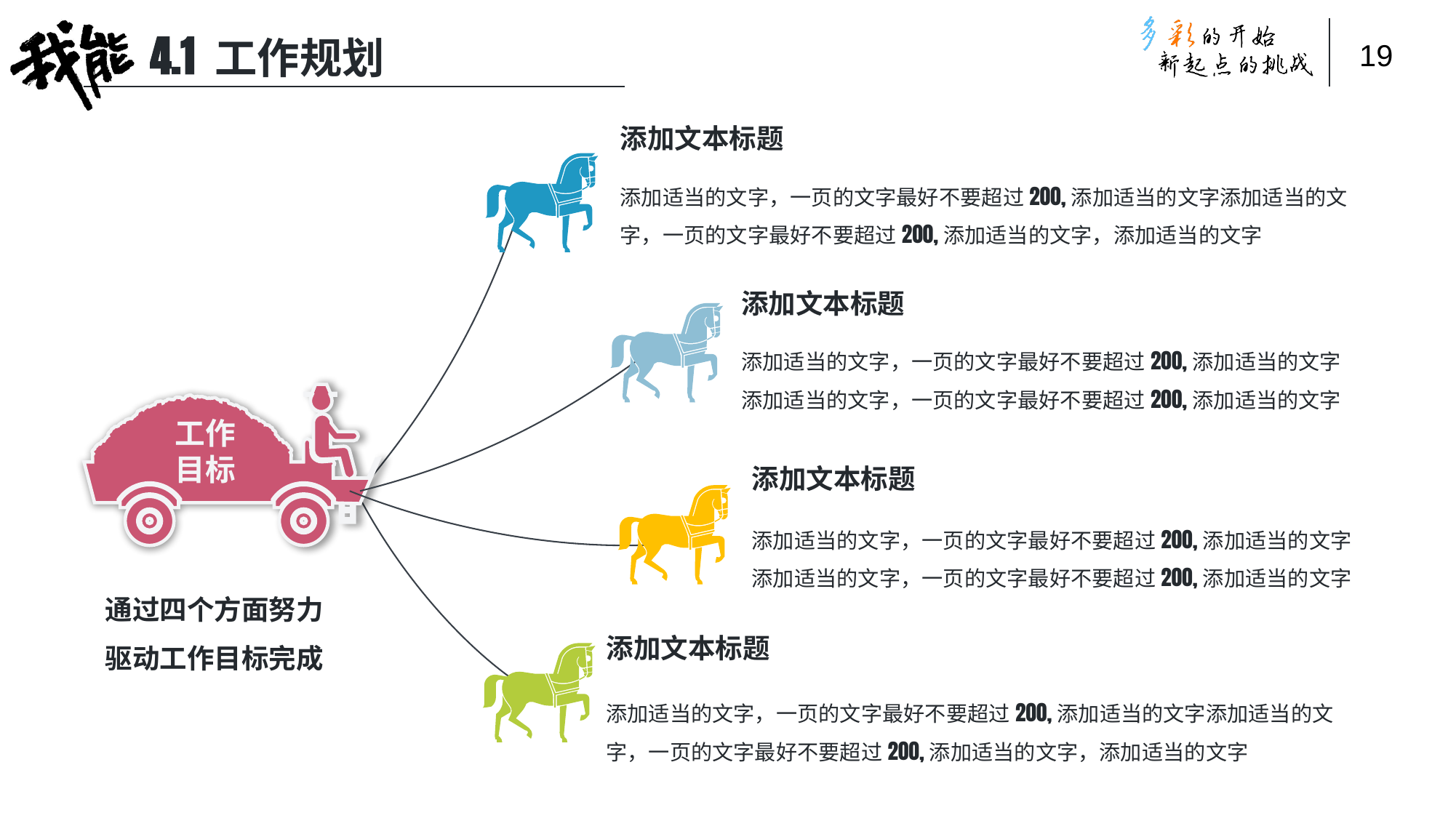

4.1 工作规划
添加文本标题

添加适当的文字，一页的文字最好不要超过200,添加适当的文字添加适当的文字，一页的文字最好不要超过200,添加适当的文字，添加适当的文字
添加文本标题

添加适当的文字，一页的文字最好不要超过200,添加适当的文字添加适当的文字，一页的文字最好不要超过200,添加适当的文字

工作目标
添加文本标题

添加适当的文字，一页的文字最好不要超过200,添加适当的文字添加适当的文字，一页的文字最好不要超过200,添加适当的文字
通过四个方面努力驱动工作目标完成
添加文本标题
添加适当的文字，一页的文字最好不要超过200,添加适当的文字添加适当的文字，一页的文字最好不要超过200,添加适当的文字，添加适当的文字